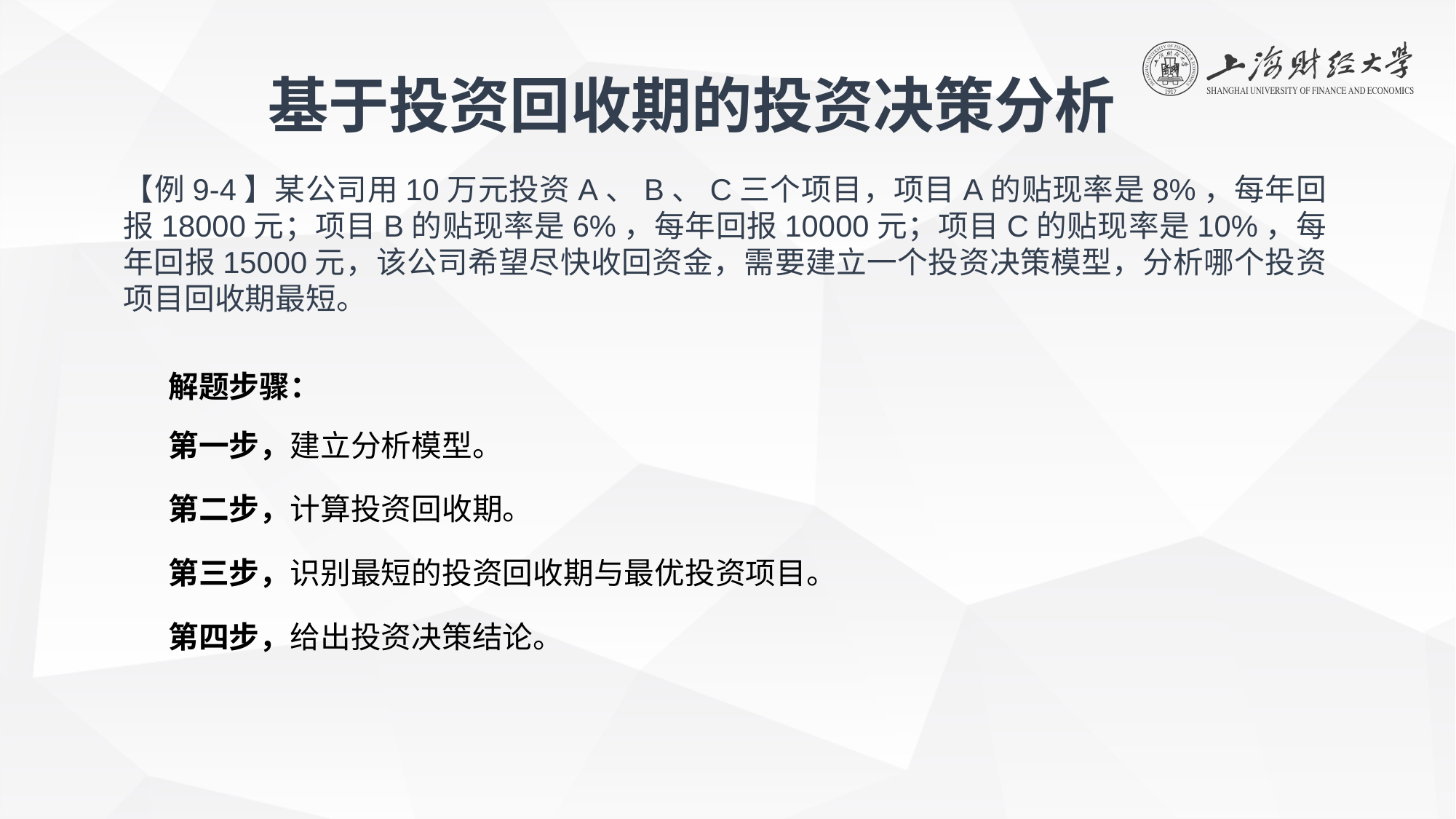

基于投资回收期的投资决策分析
【例9-4】某公司用10万元投资A、B、C三个项目，项目A的贴现率是8%，每年回报18000元；项目B的贴现率是6%，每年回报10000元；项目C的贴现率是10%，每年回报15000元，该公司希望尽快收回资金，需要建立一个投资决策模型，分析哪个投资项目回收期最短。
解题步骤：
第一步，建立分析模型。
第二步，计算投资回收期。
第三步，识别最短的投资回收期与最优投资项目。
第四步，给出投资决策结论。